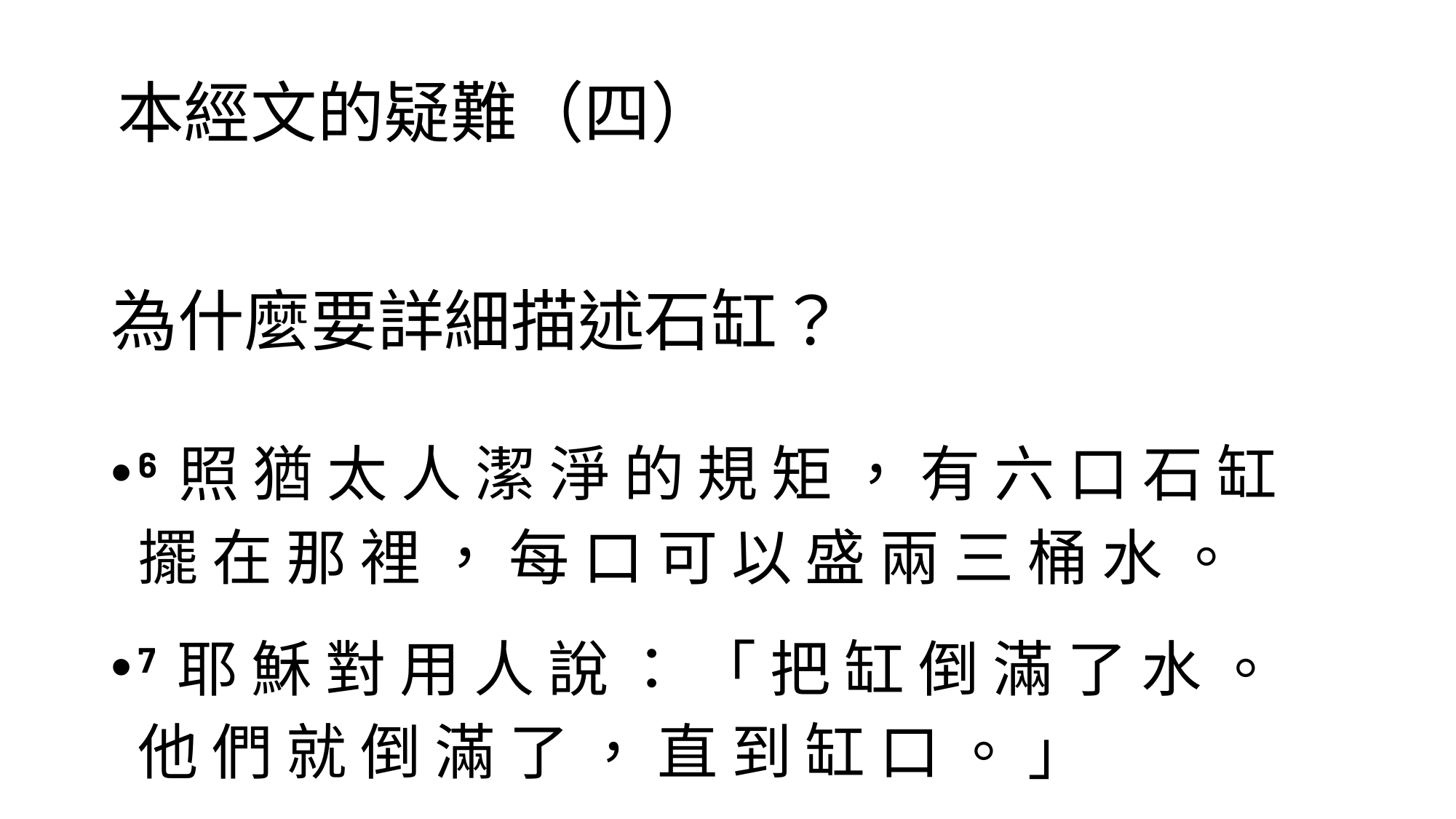

本經文的疑難（四）
# 為什麼要詳細描述石缸？
6 照 猶 太 人 潔 淨 的 規 矩 ， 有 六 口 石 缸 擺 在 那 裡 ， 每 口 可 以 盛 兩 三 桶 水 。
7 耶 穌 對 用 人 說 ： 「 把 缸 倒 滿 了 水 。 他 們 就 倒 滿 了 ， 直 到 缸 口 。 」